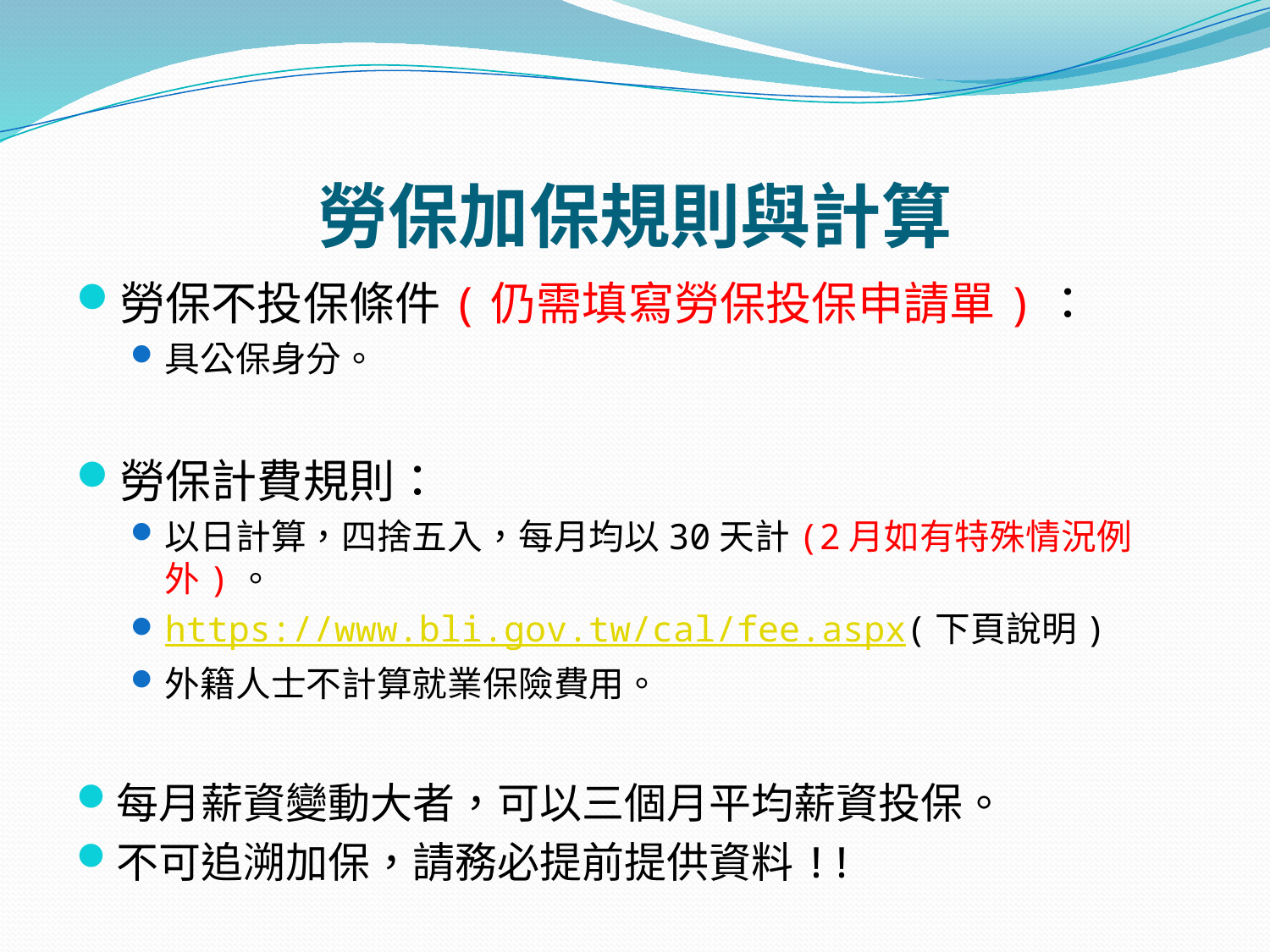

# 勞保加保規則與計算
勞保不投保條件(仍需填寫勞保投保申請單)：
具公保身分。

勞保計費規則：
以日計算，四捨五入，每月均以30天計(2月如有特殊情況例外)。
https://www.bli.gov.tw/cal/fee.aspx(下頁說明)
外籍人士不計算就業保險費用。

每月薪資變動大者，可以三個月平均薪資投保。
不可追溯加保，請務必提前提供資料!!